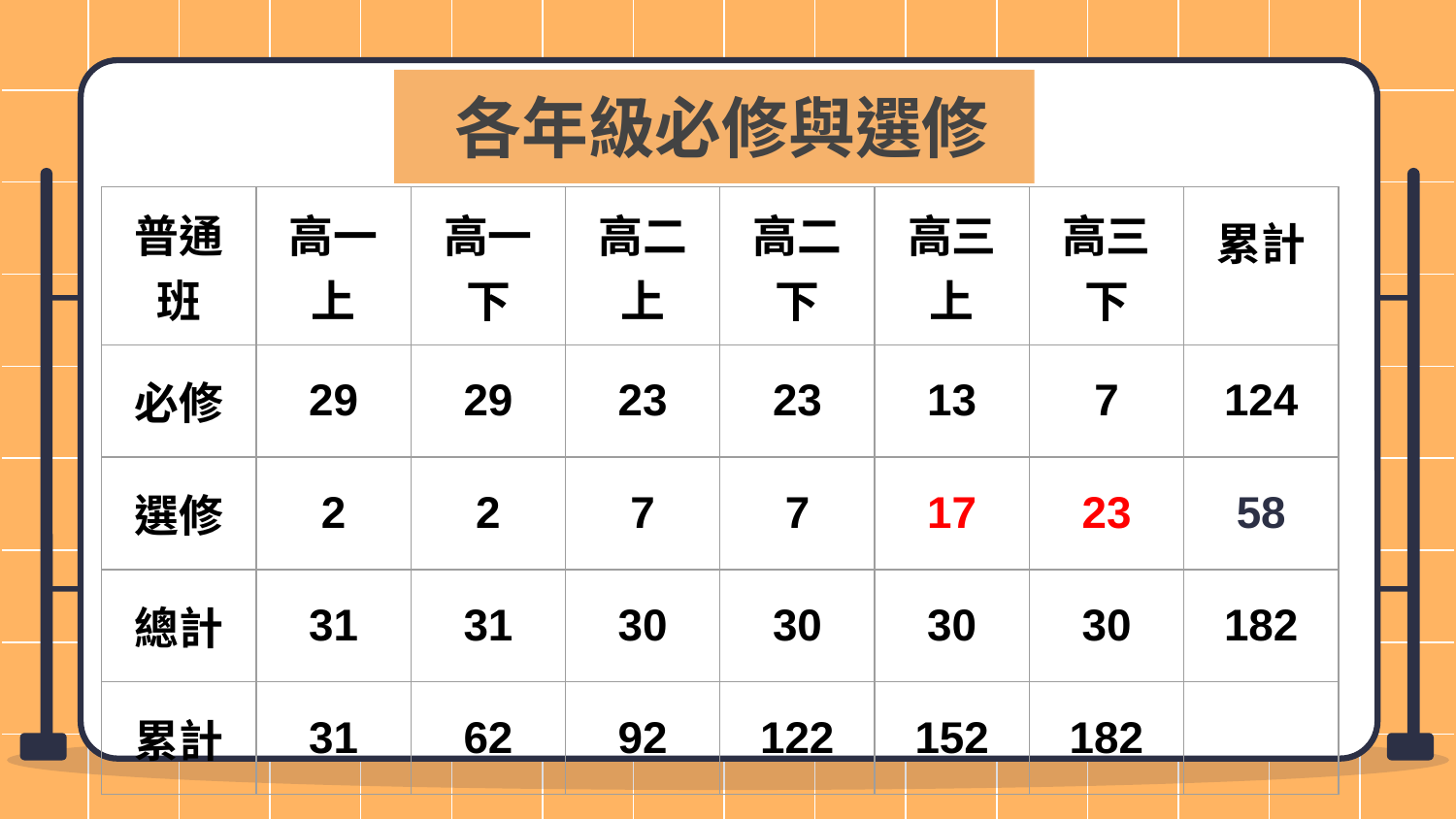

各年級必修與選修
| 普通班 | 高一上 | 高一下 | 高二上 | 高二下 | 高三上 | 高三下 | 累計 |
| --- | --- | --- | --- | --- | --- | --- | --- |
| 必修 | 29 | 29 | 23 | 23 | 13 | 7 | 124 |
| 選修 | 2 | 2 | 7 | 7 | 17 | 23 | 58 |
| 總計 | 31 | 31 | 30 | 30 | 30 | 30 | 182 |
| 累計 | 31 | 62 | 92 | 122 | 152 | 182 |  |